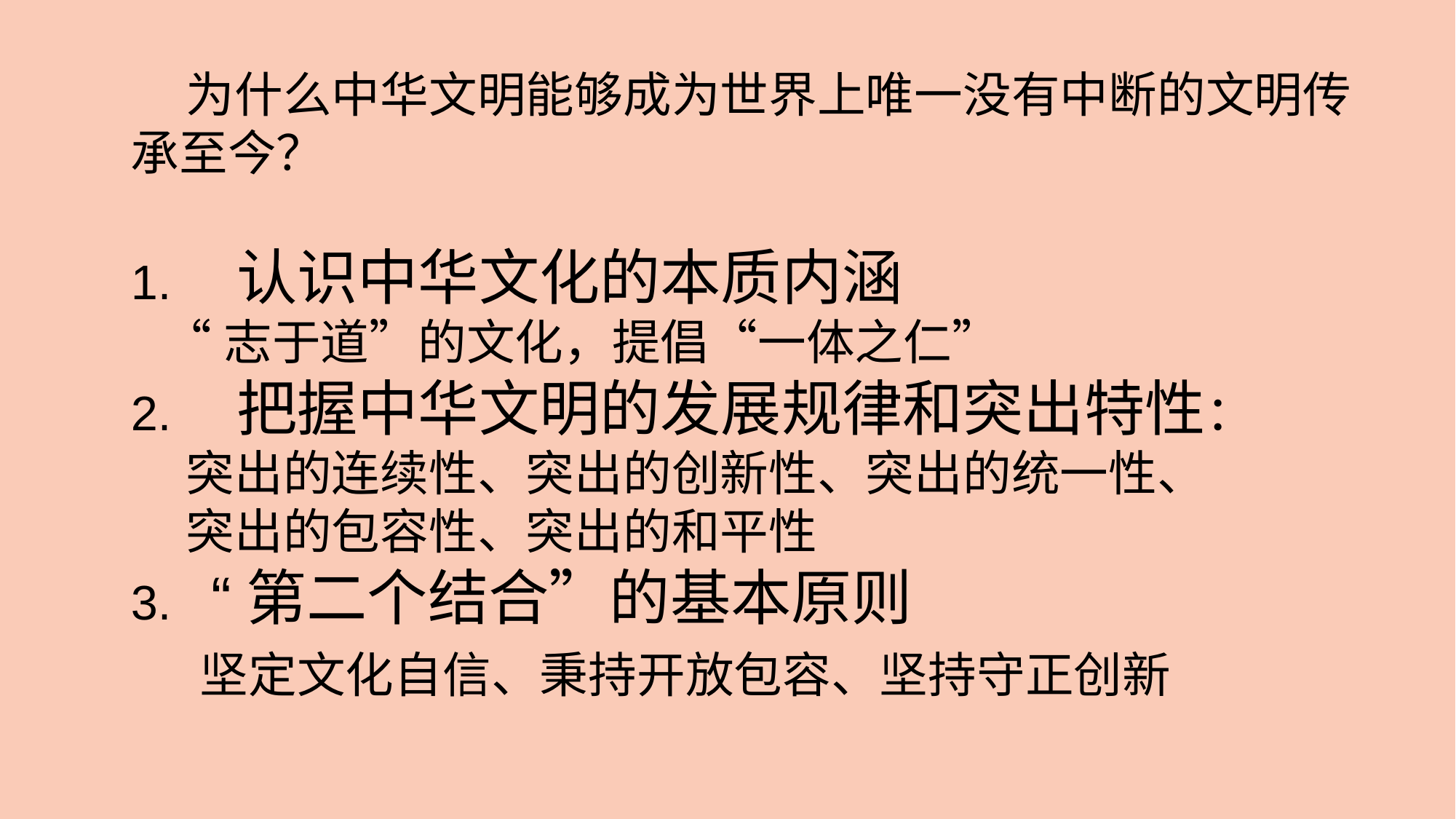

为什么中华文明能够成为世界上唯一没有中断的文明传承至今？

   认识中华文化的本质内涵
   “志于道”的文化，提倡“一体之仁”
2.    把握中华文明的发展规律和突出特性：
    突出的连续性、突出的创新性、突出的统一性、
    突出的包容性、突出的和平性
3.   “第二个结合”的基本原则
    坚定文化自信、秉持开放包容、坚持守正创新